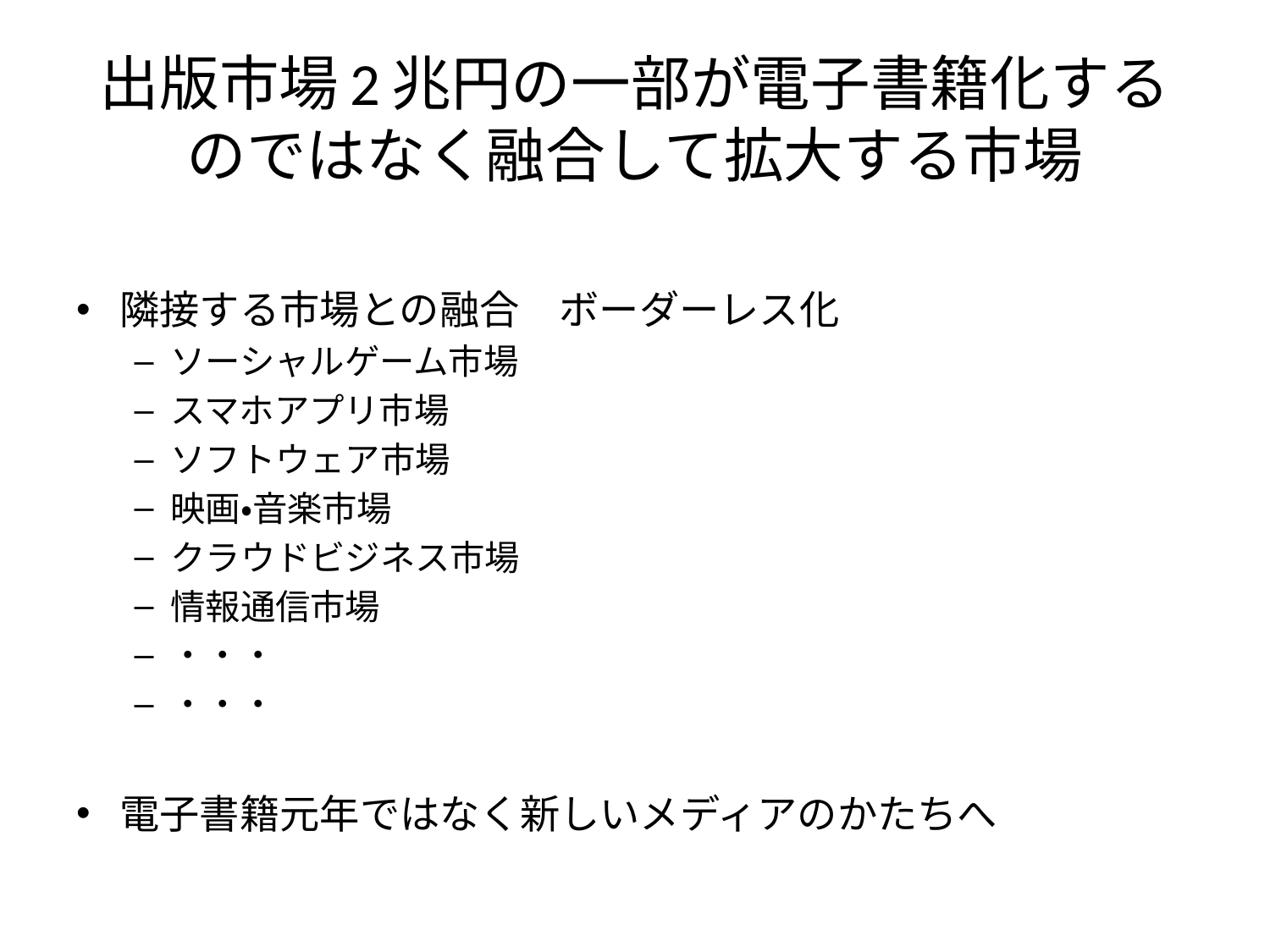

# 出版市場2兆円の一部が電子書籍化するのではなく融合して拡大する市場

隣接する市場との融合　ボーダーレス化
ソーシャルゲーム市場
スマホアプリ市場
ソフトウェア市場
映画・音楽市場
クラウドビジネス市場
情報通信市場
・・・
・・・

電子書籍元年ではなく新しいメディアのかたちへ